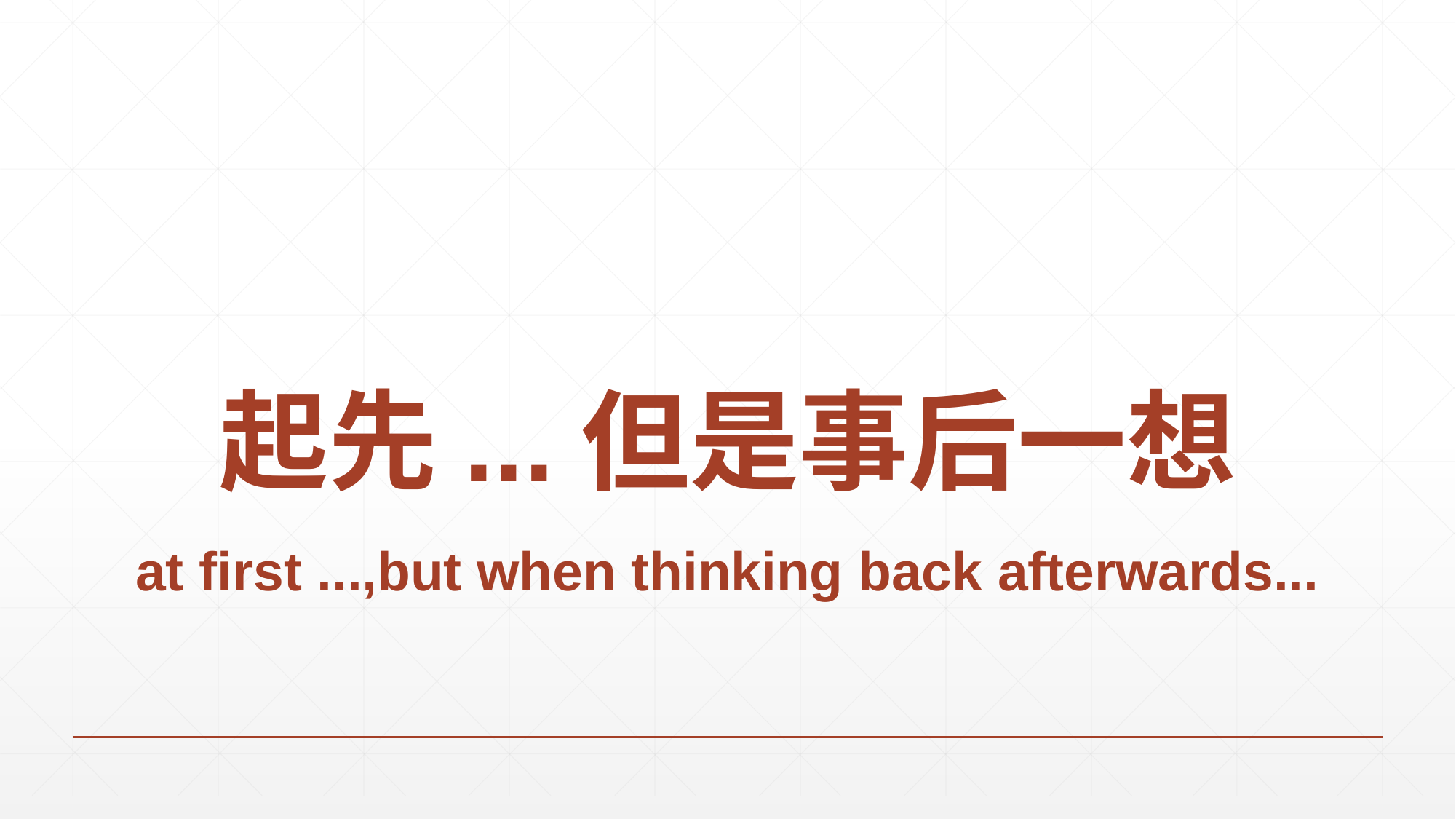

# 起先...但是事后一想 at first ...,but when thinking back afterwards...